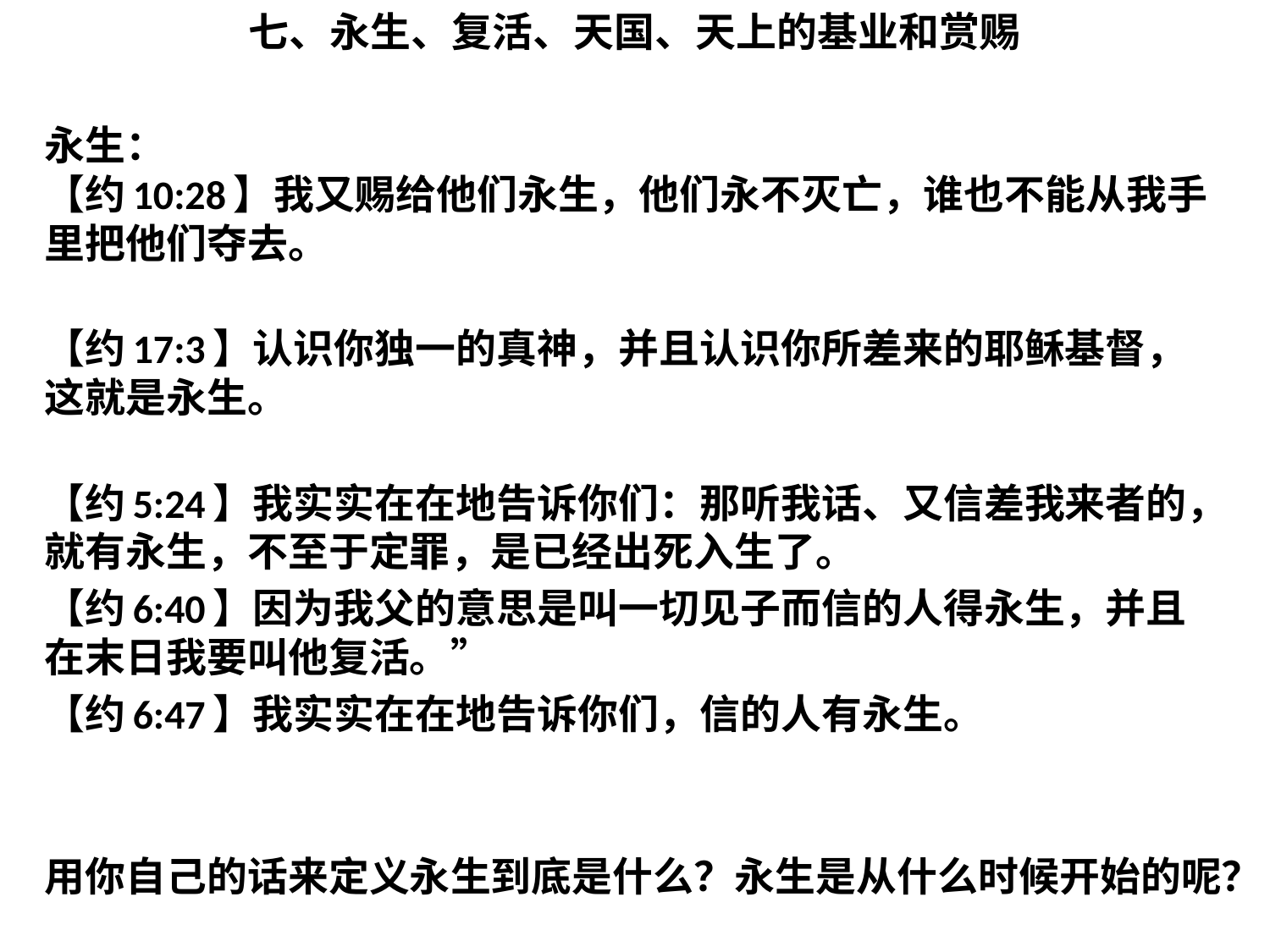

七、永生、复活、天国、天上的基业和赏赐

永生：
【约10:28】我又赐给他们永生，他们永不灭亡，谁也不能从我手里把他们夺去。
【约17:3】认识你独一的真神，并且认识你所差来的耶稣基督，这就是永生。
【约5:24】我实实在在地告诉你们：那听我话、又信差我来者的，就有永生，不至于定罪，是已经出死入生了。
【约6:40】因为我父的意思是叫一切见子而信的人得永生，并且在末日我要叫他复活。”
【约6:47】我实实在在地告诉你们，信的人有永生。

用你自己的话来定义永生到底是什么？永生是从什么时候开始的呢？

#